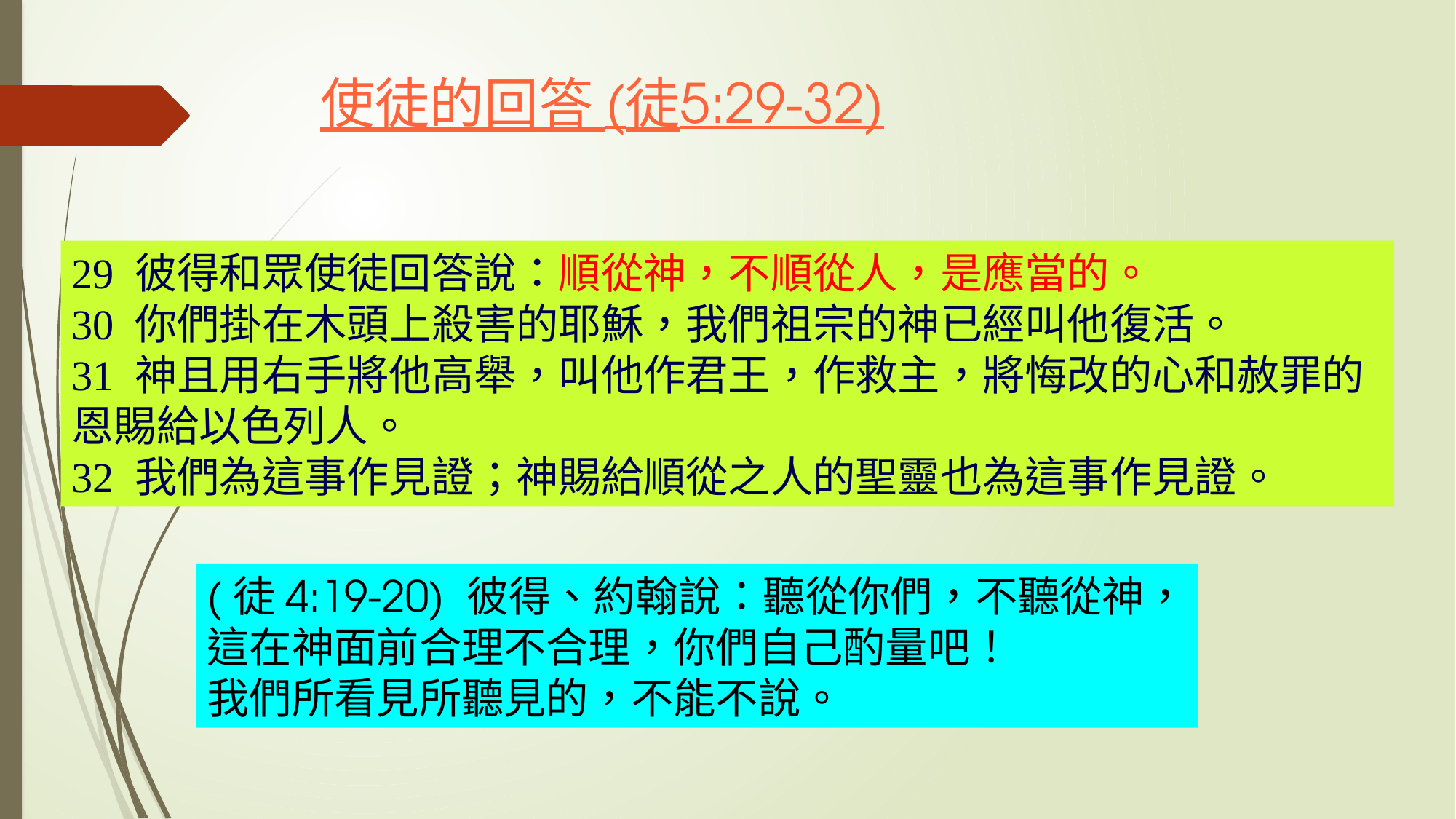

# 使徒的回答 (徒5:29-32)
29 彼得和眾使徒回答說：順從神，不順從人，是應當的。
30 你們掛在木頭上殺害的耶穌，我們祖宗的神已經叫他復活。
31 神且用右手將他高舉，叫他作君王，作救主，將悔改的心和赦罪的恩賜給以色列人。
32 我們為這事作見證；神賜給順從之人的聖靈也為這事作見證。
(徒4:19-20) 彼得、約翰說：聽從你們，不聽從神，
這在神面前合理不合理，你們自己酌量吧！
我們所看見所聽見的，不能不說。